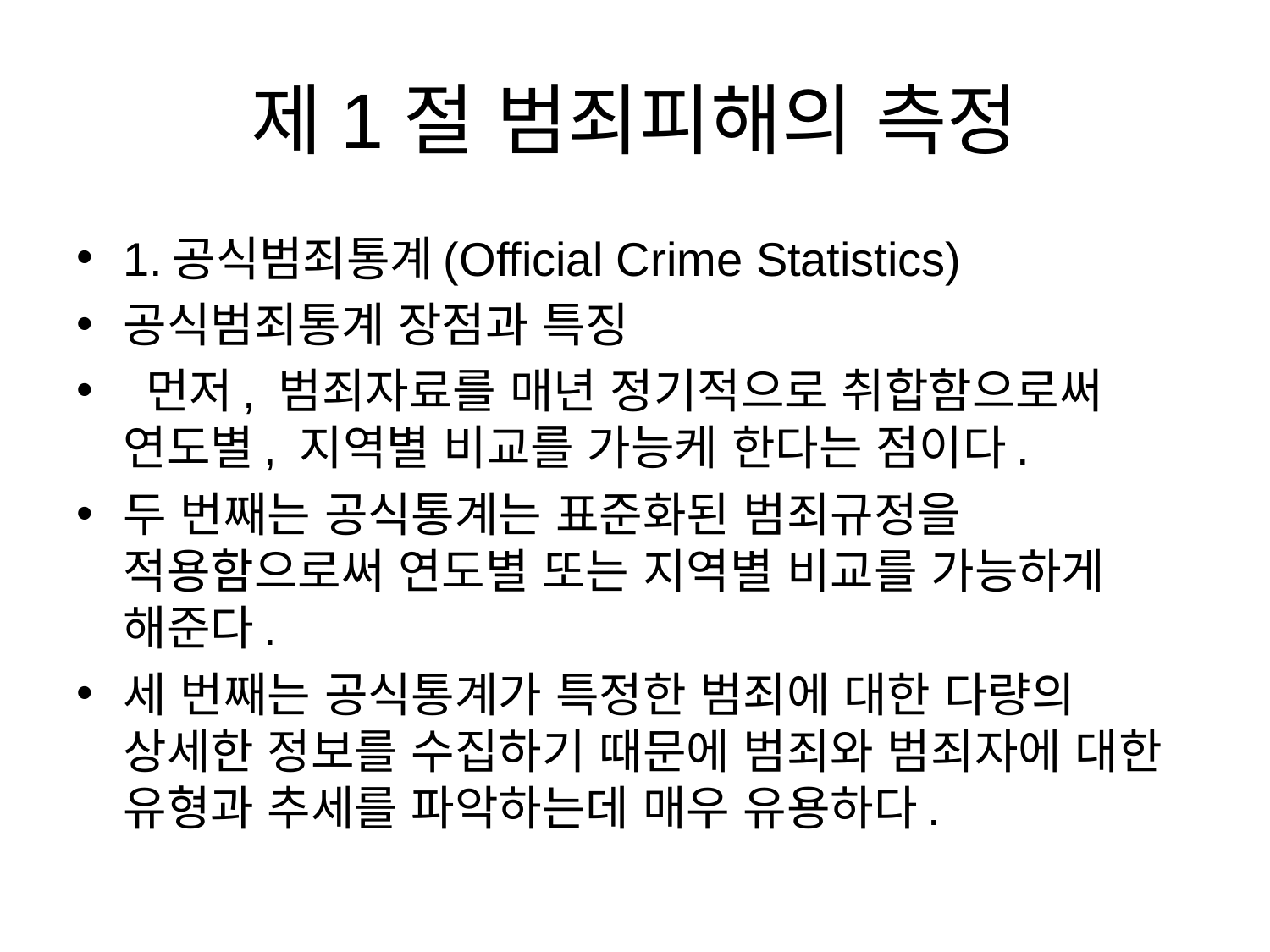

# 제1절 범죄피해의 측정
1.공식범죄통계(Official Crime Statistics)
공식범죄통계 장점과 특징
 먼저, 범죄자료를 매년 정기적으로 취합함으로써 연도별, 지역별 비교를 가능케 한다는 점이다.
두 번째는 공식통계는 표준화된 범죄규정을 적용함으로써 연도별 또는 지역별 비교를 가능하게 해준다.
세 번째는 공식통계가 특정한 범죄에 대한 다량의 상세한 정보를 수집하기 때문에 범죄와 범죄자에 대한 유형과 추세를 파악하는데 매우 유용하다.